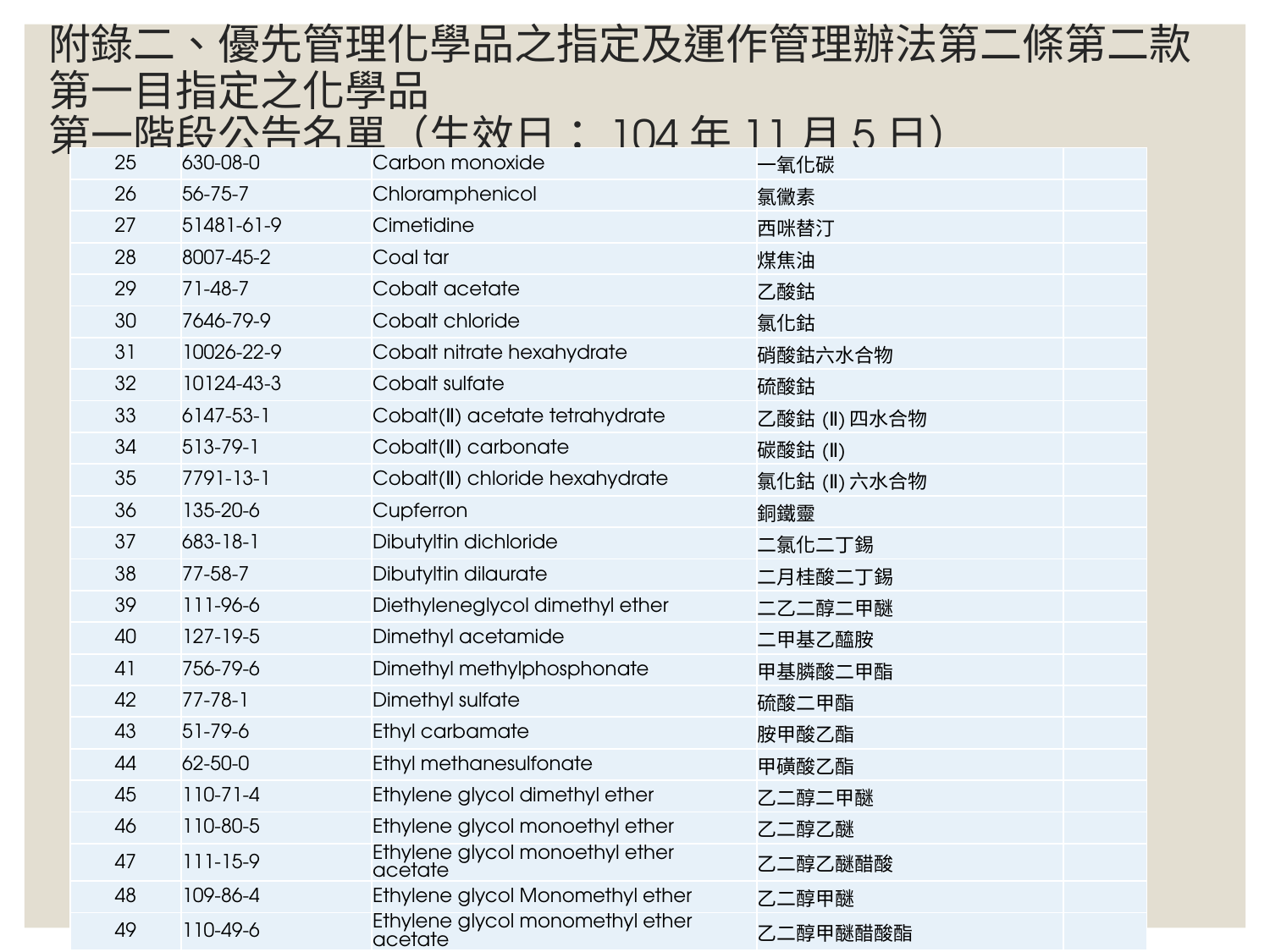

# 附錄二、優先管理化學品之指定及運作管理辦法第二條第二款第一目指定之化學品 第一階段公告名單（生效日：104年11月5日）
| 25 | 630-08-0 | Carbon monoxide | 一氧化碳 |  |
| --- | --- | --- | --- | --- |
| 26 | 56-75-7 | Chloramphenicol | 氯黴素 |  |
| 27 | 51481-61-9 | Cimetidine | 西咪替汀 |  |
| 28 | 8007-45-2 | Coal tar | 煤焦油 |  |
| 29 | 71-48-7 | Cobalt acetate | 乙酸鈷 |  |
| 30 | 7646-79-9 | Cobalt chloride | 氯化鈷 |  |
| 31 | 10026-22-9 | Cobalt nitrate hexahydrate | 硝酸鈷六水合物 |  |
| 32 | 10124-43-3 | Cobalt sulfate | 硫酸鈷 |  |
| 33 | 6147-53-1 | Cobalt(Ⅱ) acetate tetrahydrate | 乙酸鈷(Ⅱ)四水合物 |  |
| 34 | 513-79-1 | Cobalt(Ⅱ) carbonate | 碳酸鈷(Ⅱ) |  |
| 35 | 7791-13-1 | Cobalt(Ⅱ) chloride hexahydrate | 氯化鈷(Ⅱ)六水合物 |  |
| 36 | 135-20-6 | Cupferron | 銅鐵靈 |  |
| 37 | 683-18-1 | Dibutyltin dichloride | 二氯化二丁錫 |  |
| 38 | 77-58-7 | Dibutyltin dilaurate | 二月桂酸二丁錫 |  |
| 39 | 111-96-6 | Diethyleneglycol dimethyl ether | 二乙二醇二甲醚 |  |
| 40 | 127-19-5 | Dimethyl acetamide | 二甲基乙醯胺 |  |
| 41 | 756-79-6 | Dimethyl methylphosphonate | 甲基膦酸二甲酯 |  |
| 42 | 77-78-1 | Dimethyl sulfate | 硫酸二甲酯 |  |
| 43 | 51-79-6 | Ethyl carbamate | 胺甲酸乙酯 |  |
| 44 | 62-50-0 | Ethyl methanesulfonate | 甲磺酸乙酯 |  |
| 45 | 110-71-4 | Ethylene glycol dimethyl ether | 乙二醇二甲醚 |  |
| 46 | 110-80-5 | Ethylene glycol monoethyl ether | 乙二醇乙醚 |  |
| 47 | 111-15-9 | Ethylene glycol monoethyl ether acetate | 乙二醇乙醚醋酸 |  |
| 48 | 109-86-4 | Ethylene glycol Monomethyl ether | 乙二醇甲醚 |  |
| 49 | 110-49-6 | Ethylene glycol monomethyl ether acetate | 乙二醇甲醚醋酸酯 |  |